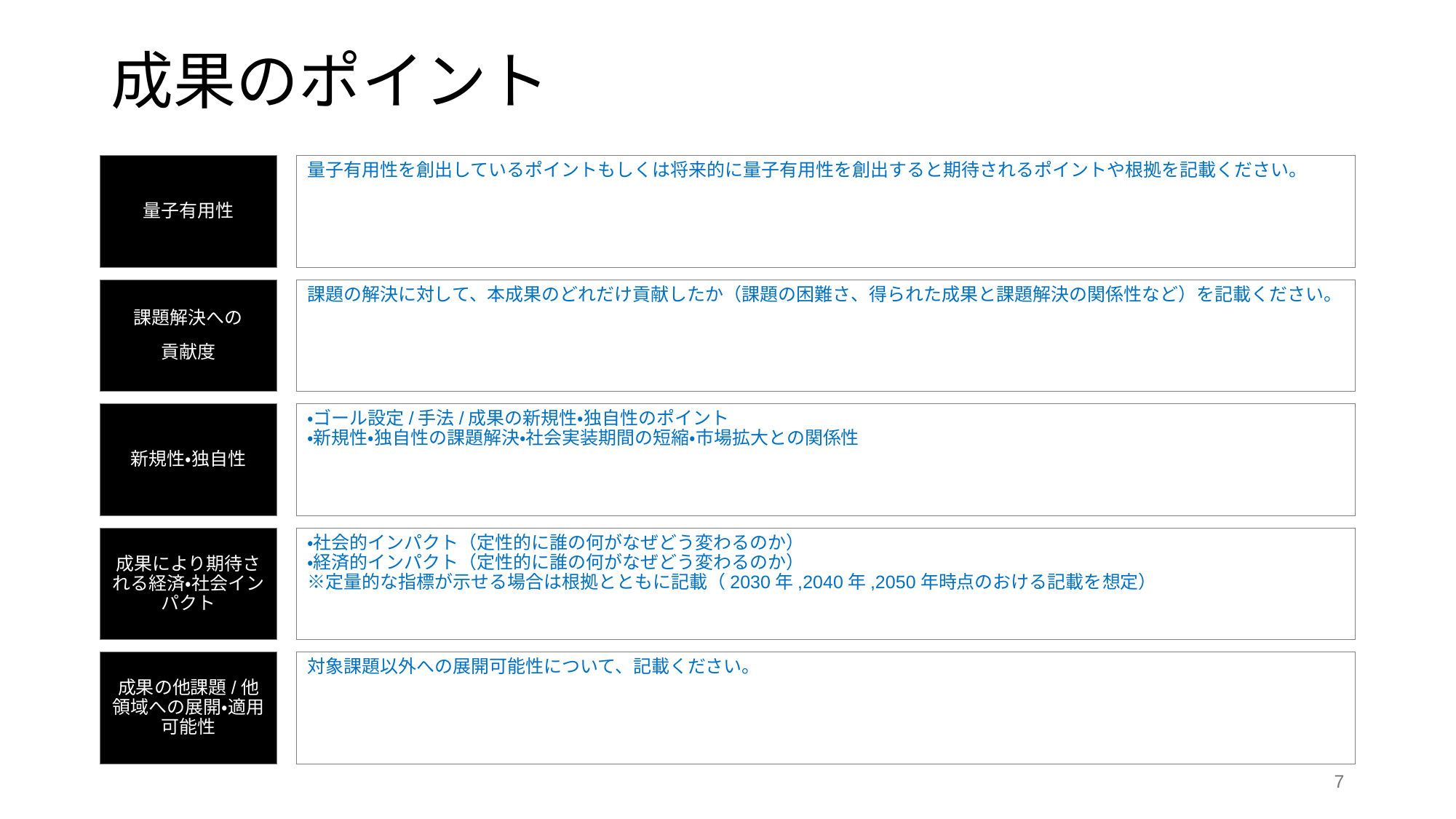

# 成果のポイント
量子有用性
量子有用性を創出しているポイントもしくは将来的に量子有用性を創出すると期待されるポイントや根拠を記載ください。
課題解決への
貢献度
課題の解決に対して、本成果のどれだけ貢献したか（課題の困難さ、得られた成果と課題解決の関係性など）を記載ください。
新規性・独自性
・ゴール設定/手法/成果の新規性・独自性のポイント
・新規性・独自性の課題解決・社会実装期間の短縮・市場拡大との関係性
成果により期待される経済・社会インパクト
・社会的インパクト（定性的に誰の何がなぜどう変わるのか）
・経済的インパクト（定性的に誰の何がなぜどう変わるのか）
※定量的な指標が示せる場合は根拠とともに記載（2030年,2040年,2050年時点のおける記載を想定）
成果の他課題/他領域への展開・適用可能性
対象課題以外への展開可能性について、記載ください。
7